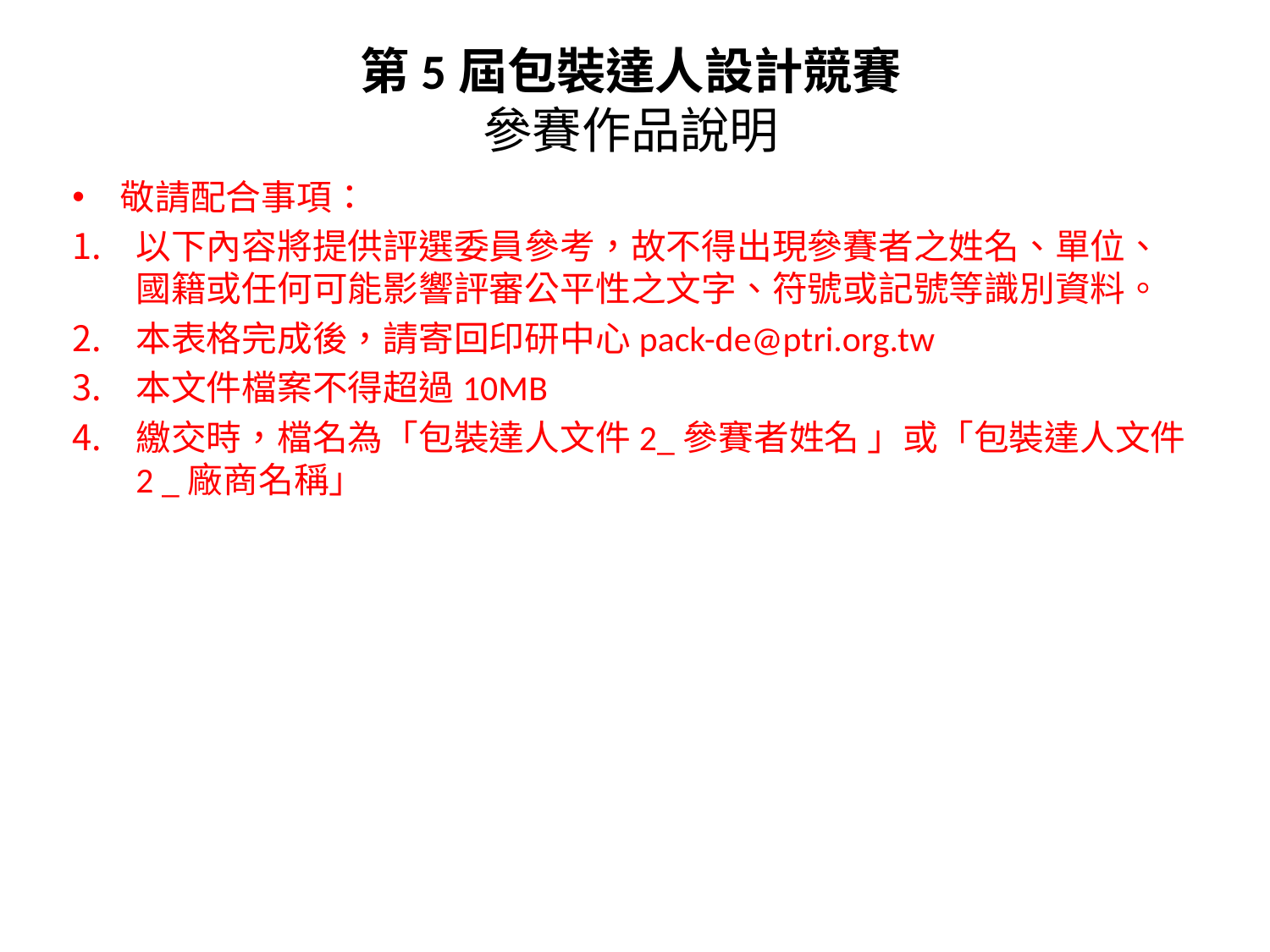

# 第5屆包裝達人設計競賽 參賽作品說明
敬請配合事項：
以下內容將提供評選委員參考，故不得出現參賽者之姓名、單位、國籍或任何可能影響評審公平性之文字、符號或記號等識別資料。
本表格完成後，請寄回印研中心pack-de@ptri.org.tw
本文件檔案不得超過10MB
繳交時，檔名為「包裝達人文件2_參賽者姓名 」或「包裝達人文件2 _廠商名稱」